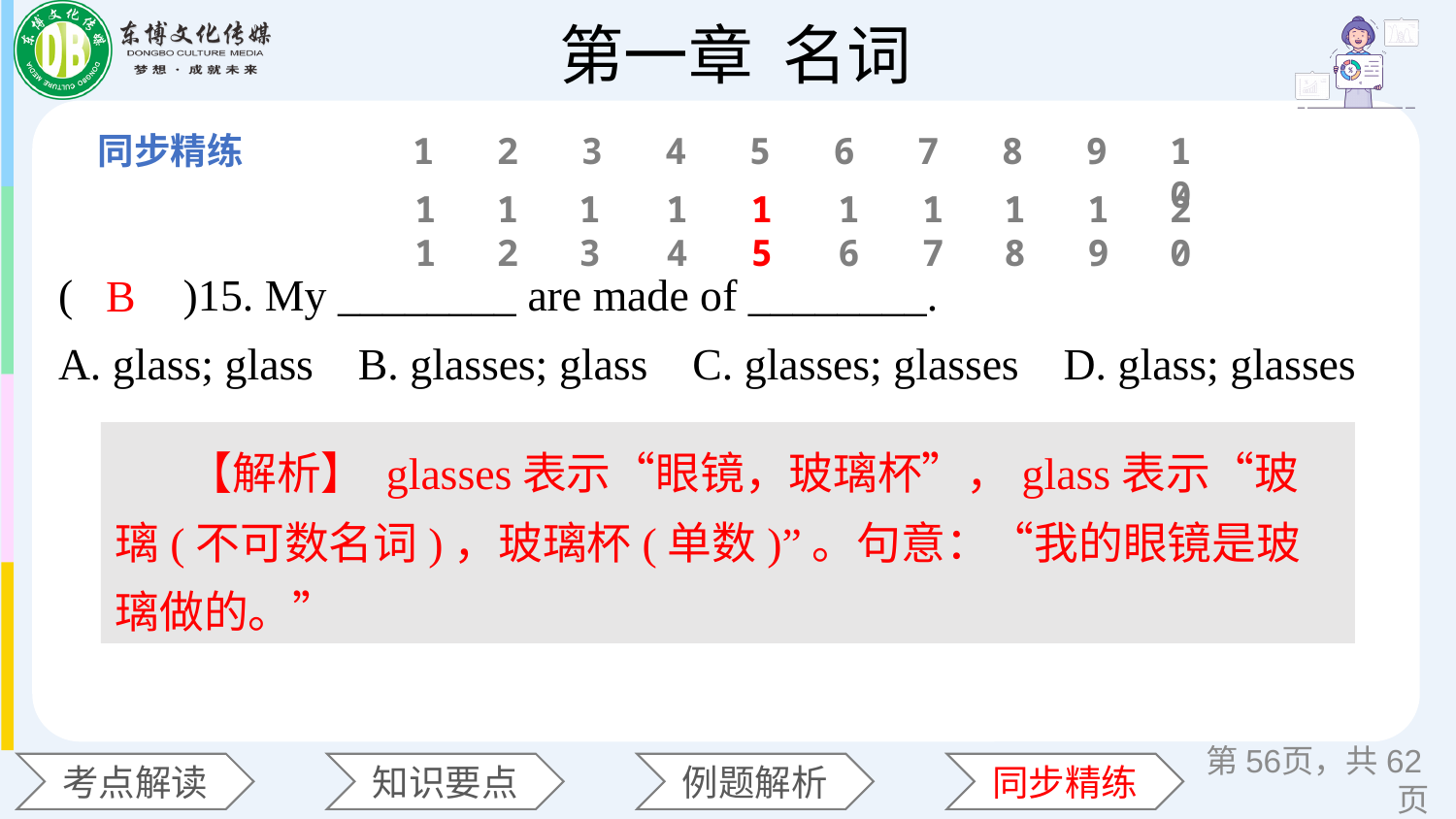

1
2
3
4
5
6
7
8
9
10
11
12
13
14
15
16
17
18
19
20
(　　)15. My ________ are made of ________.
A. glass; glass    B. glasses; glass    C. glasses; glasses    D. glass; glasses
B
【解析】 glasses表示“眼镜，玻璃杯”，glass表示“玻璃(不可数名词)，玻璃杯(单数)”。句意：“我的眼镜是玻璃做的。”
第56页，共62页